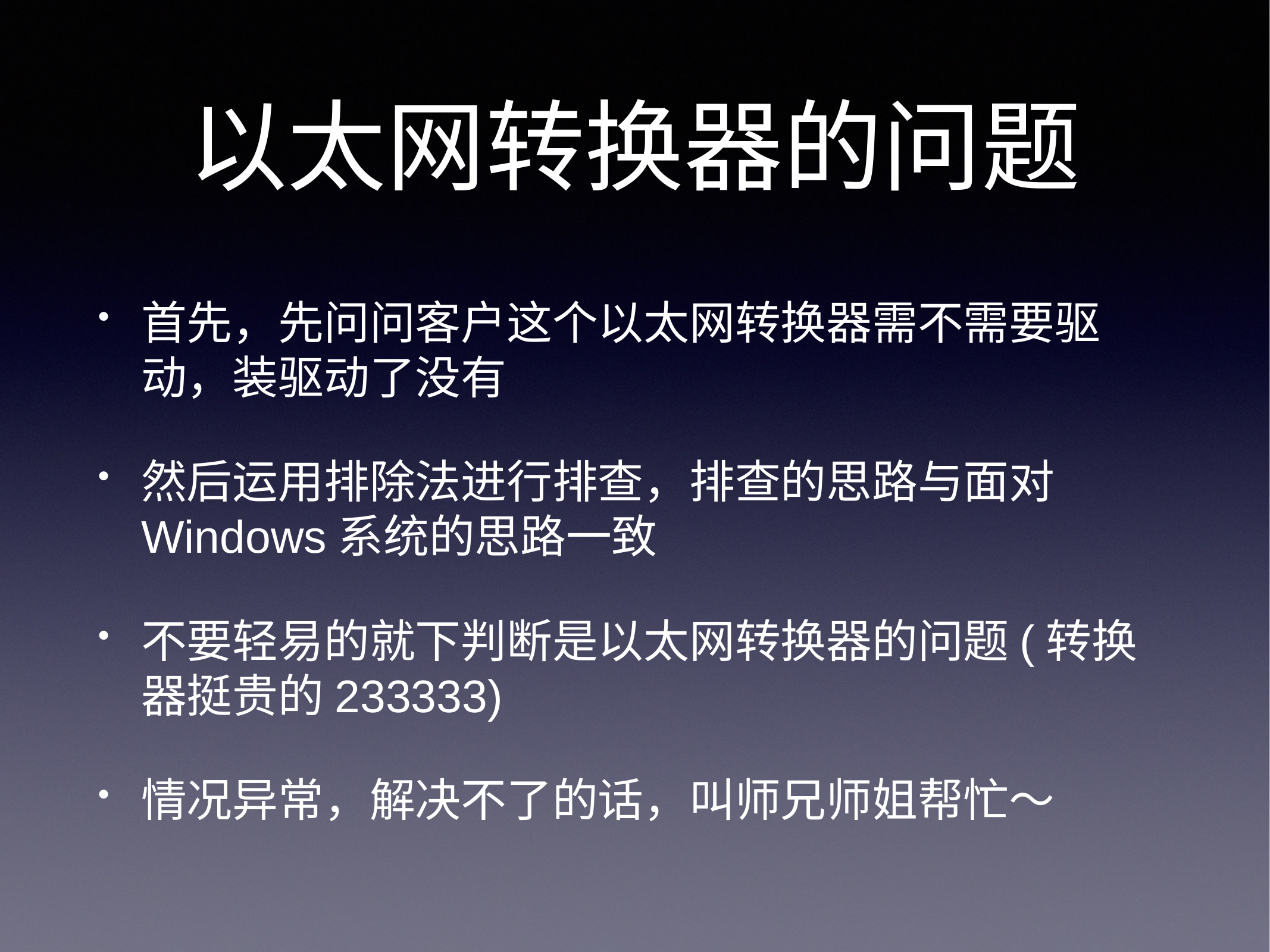

# 以太网转换器的问题
首先，先问问客户这个以太网转换器需不需要驱动，装驱动了没有
然后运用排除法进行排查，排查的思路与面对Windows系统的思路一致
不要轻易的就下判断是以太网转换器的问题(转换器挺贵的233333)
情况异常，解决不了的话，叫师兄师姐帮忙～